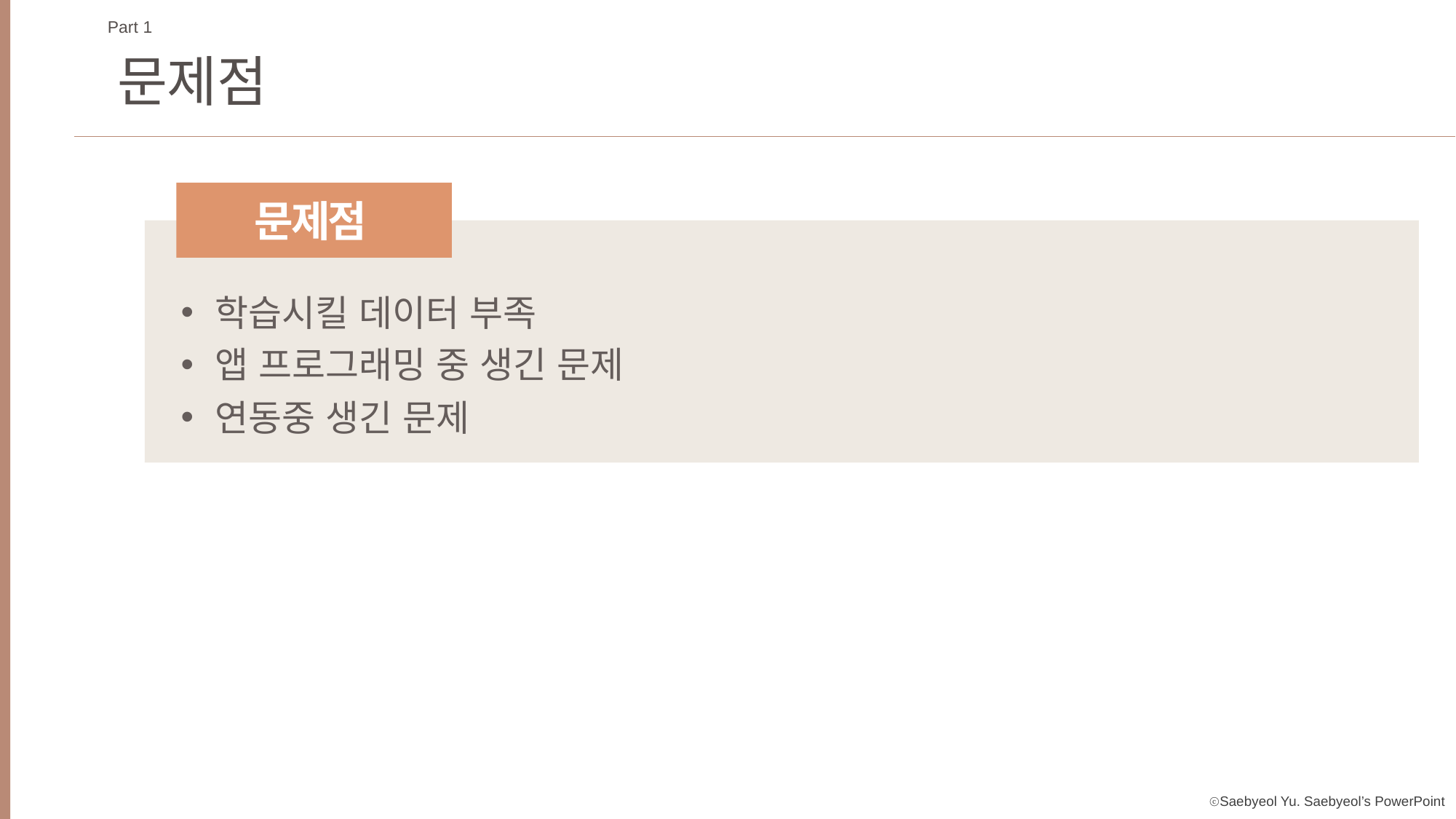

Part 1
문제점

문제점
학습시킬 데이터 부족
앱 프로그래밍 중 생긴 문제
연동중 생긴 문제